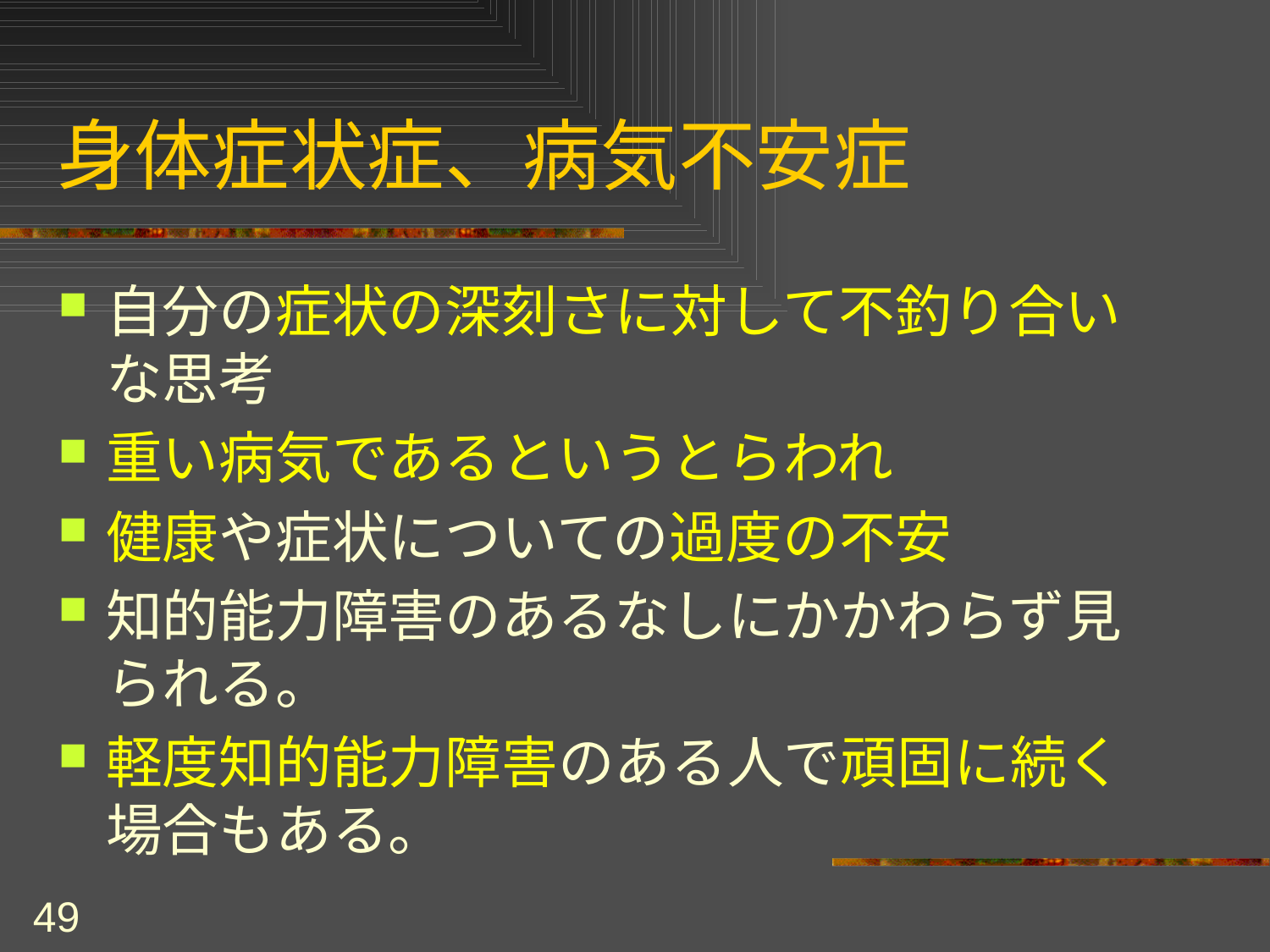

# 身体症状症、病気不安症
自分の症状の深刻さに対して不釣り合いな思考
重い病気であるというとらわれ
健康や症状についての過度の不安
知的能力障害のあるなしにかかわらず見られる。
軽度知的能力障害のある人で頑固に続く場合もある。
49